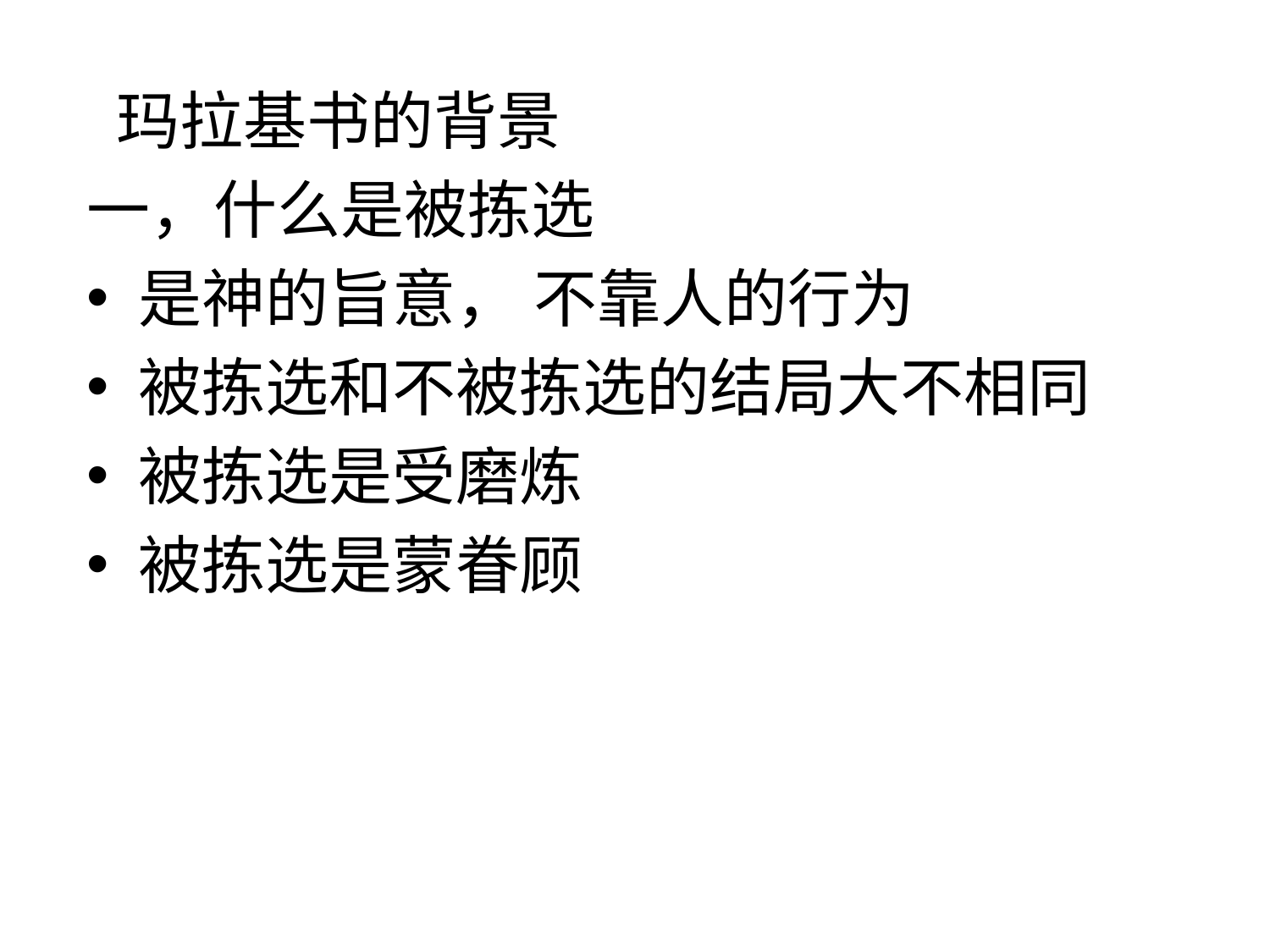

玛拉基书的背景
一，什么是被拣选
 是神的旨意， 不靠人的行为
 被拣选和不被拣选的结局大不相同
 被拣选是受磨炼
 被拣选是蒙眷顾